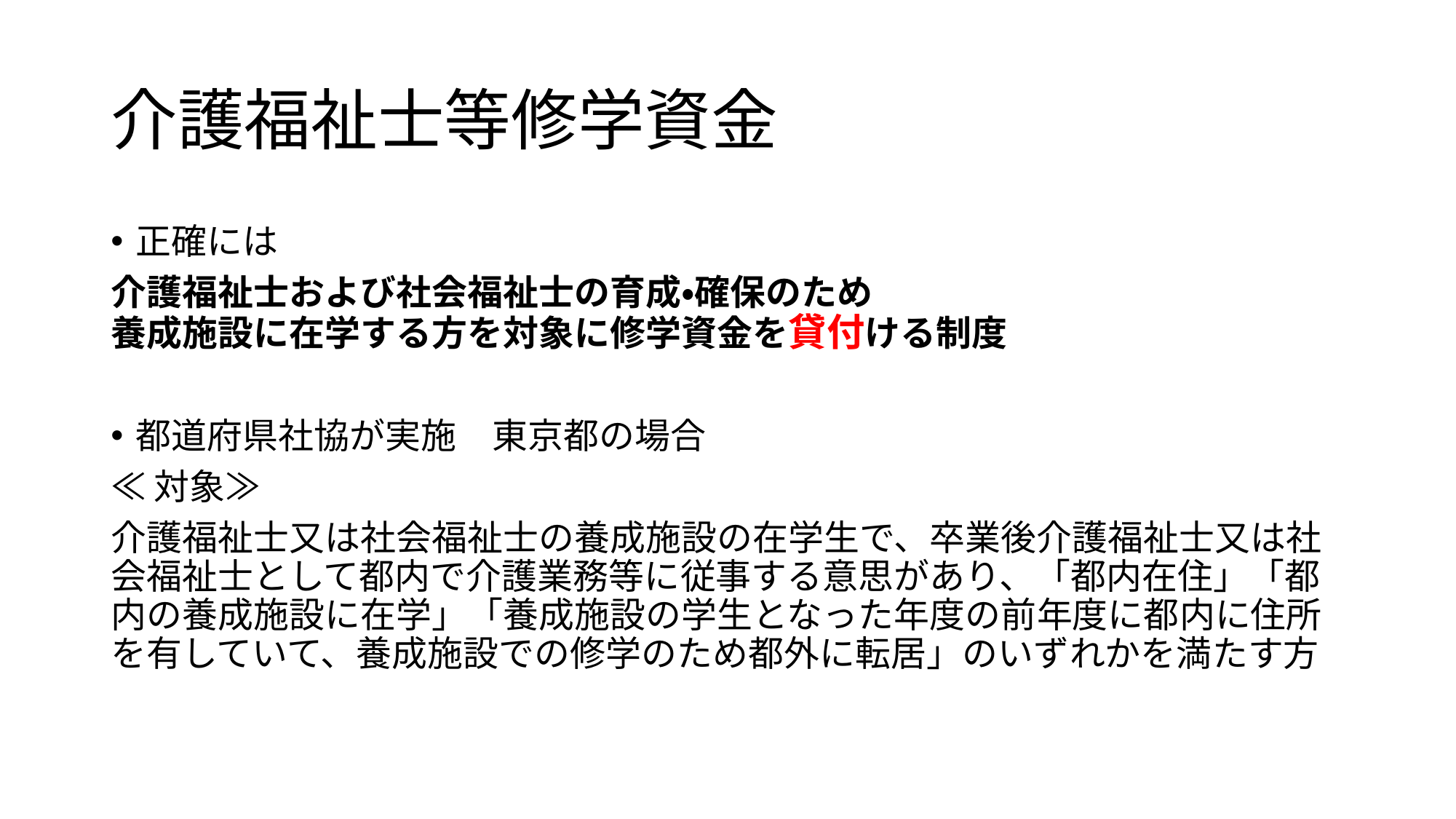

# 介護福祉士等修学資金
正確には
介護福祉士および社会福祉士の育成・確保のため
養成施設に在学する方を対象に修学資金を貸付ける制度

都道府県社協が実施　東京都の場合
≪対象≫
介護福祉士又は社会福祉士の養成施設の在学生で、卒業後介護福祉士又は社会福祉士として都内で介護業務等に従事する意思があり、「都内在住」「都内の養成施設に在学」「養成施設の学生となった年度の前年度に都内に住所を有していて、養成施設での修学のため都外に転居」のいずれかを満たす方